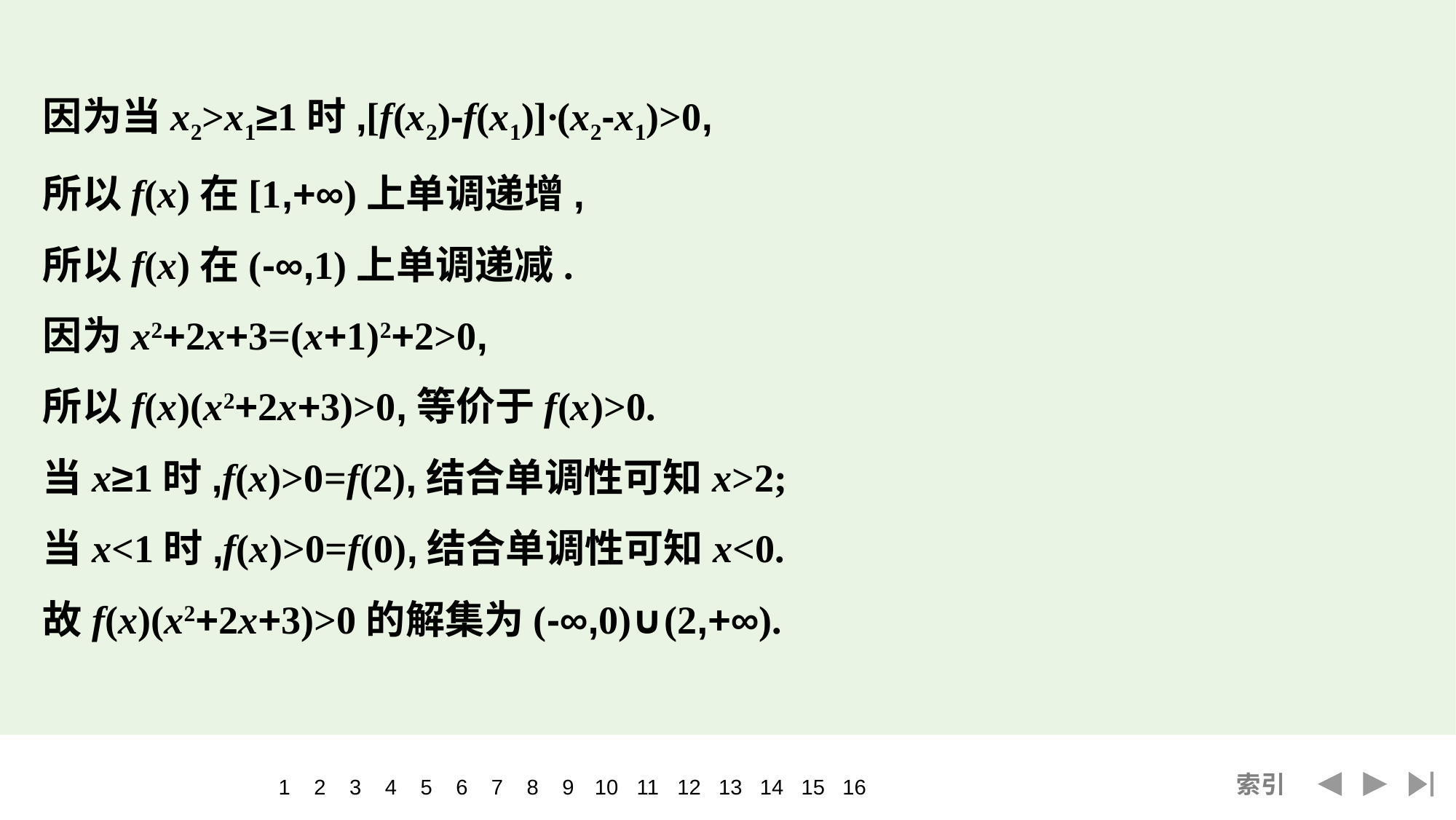

因为当x2>x1≥1时,[f(x2)-f(x1)]·(x2-x1)>0,
所以f(x)在[1,+∞)上单调递增,
所以f(x)在(-∞,1)上单调递减.
因为x2+2x+3=(x+1)2+2>0,
所以f(x)(x2+2x+3)>0,等价于f(x)>0.
当x≥1时,f(x)>0=f(2),结合单调性可知x>2;
当x<1时,f(x)>0=f(0),结合单调性可知x<0.
故f(x)(x2+2x+3)>0的解集为(-∞,0)∪(2,+∞).